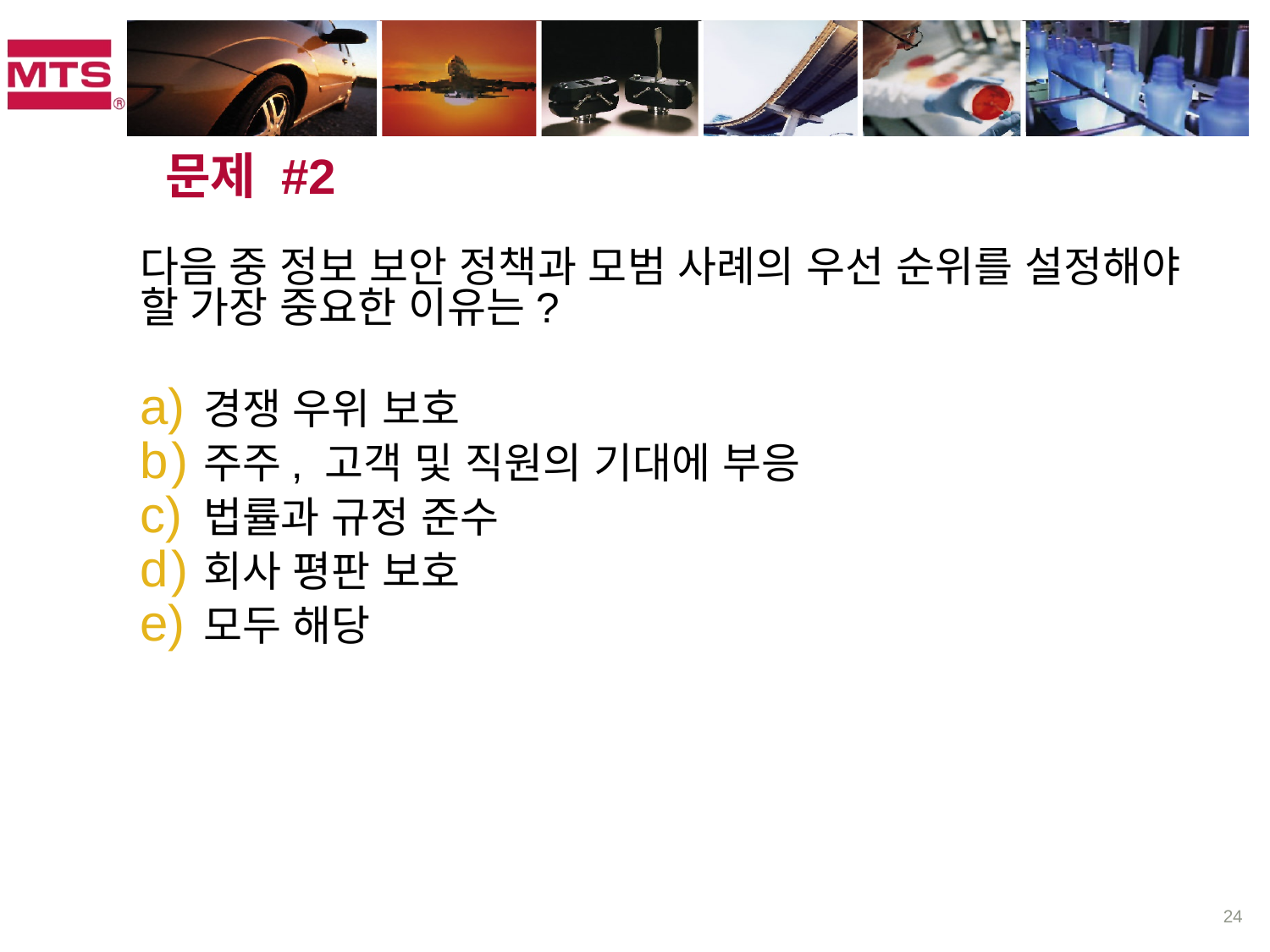

# 문제 #2
다음 중 정보 보안 정책과 모범 사례의 우선 순위를 설정해야 할 가장 중요한 이유는?

경쟁 우위 보호
주주, 고객 및 직원의 기대에 부응
법률과 규정 준수
회사 평판 보호
모두 해당

24